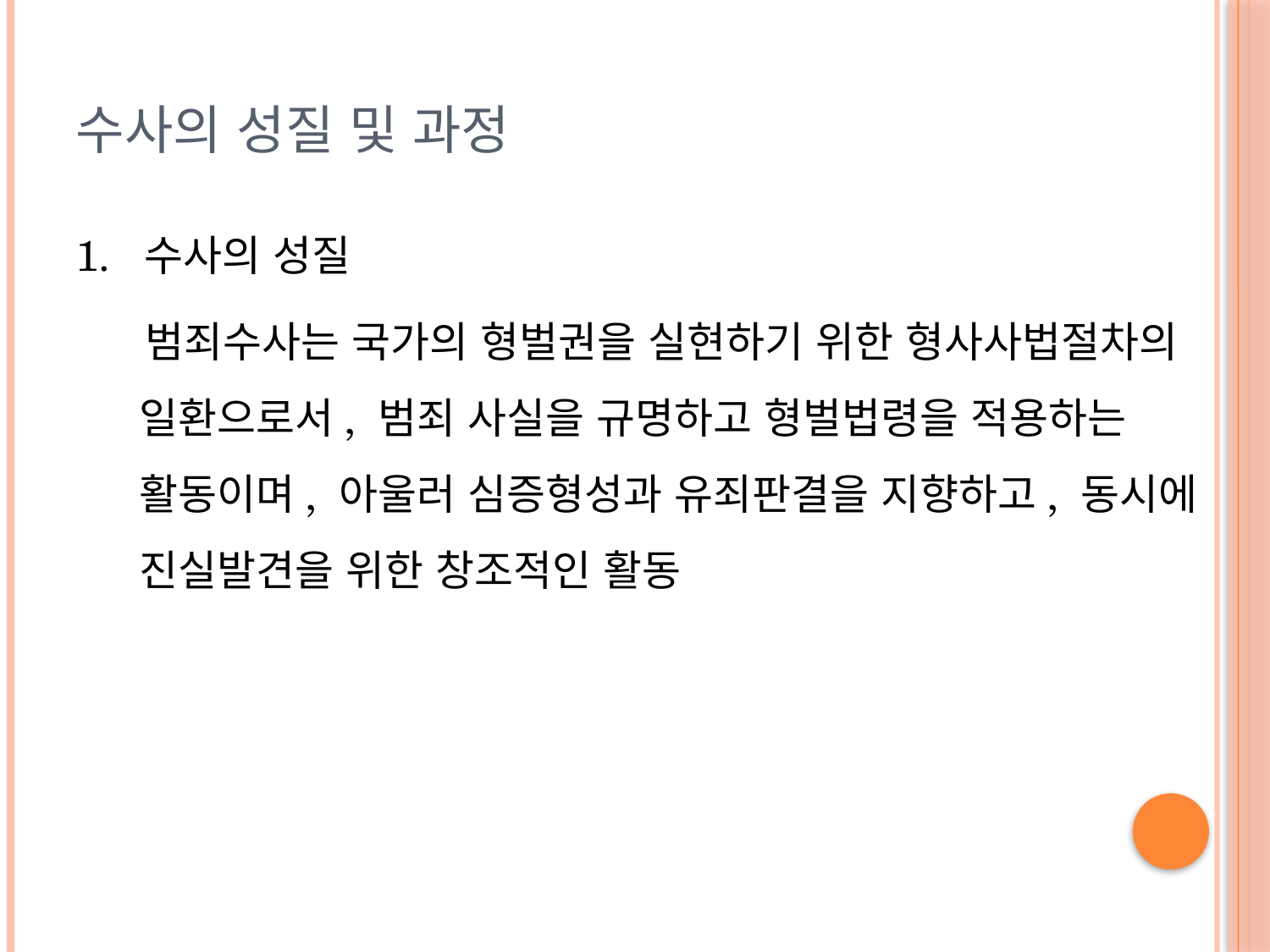

# 수사의 성질 및 과정
1.  수사의 성질
     범죄수사는 국가의 형벌권을 실현하기 위한 형사사법절차의 일환으로서, 범죄 사실을 규명하고 형벌법령을 적용하는 활동이며, 아울러 심증형성과 유죄판결을 지향하고, 동시에 진실발견을 위한 창조적인 활동